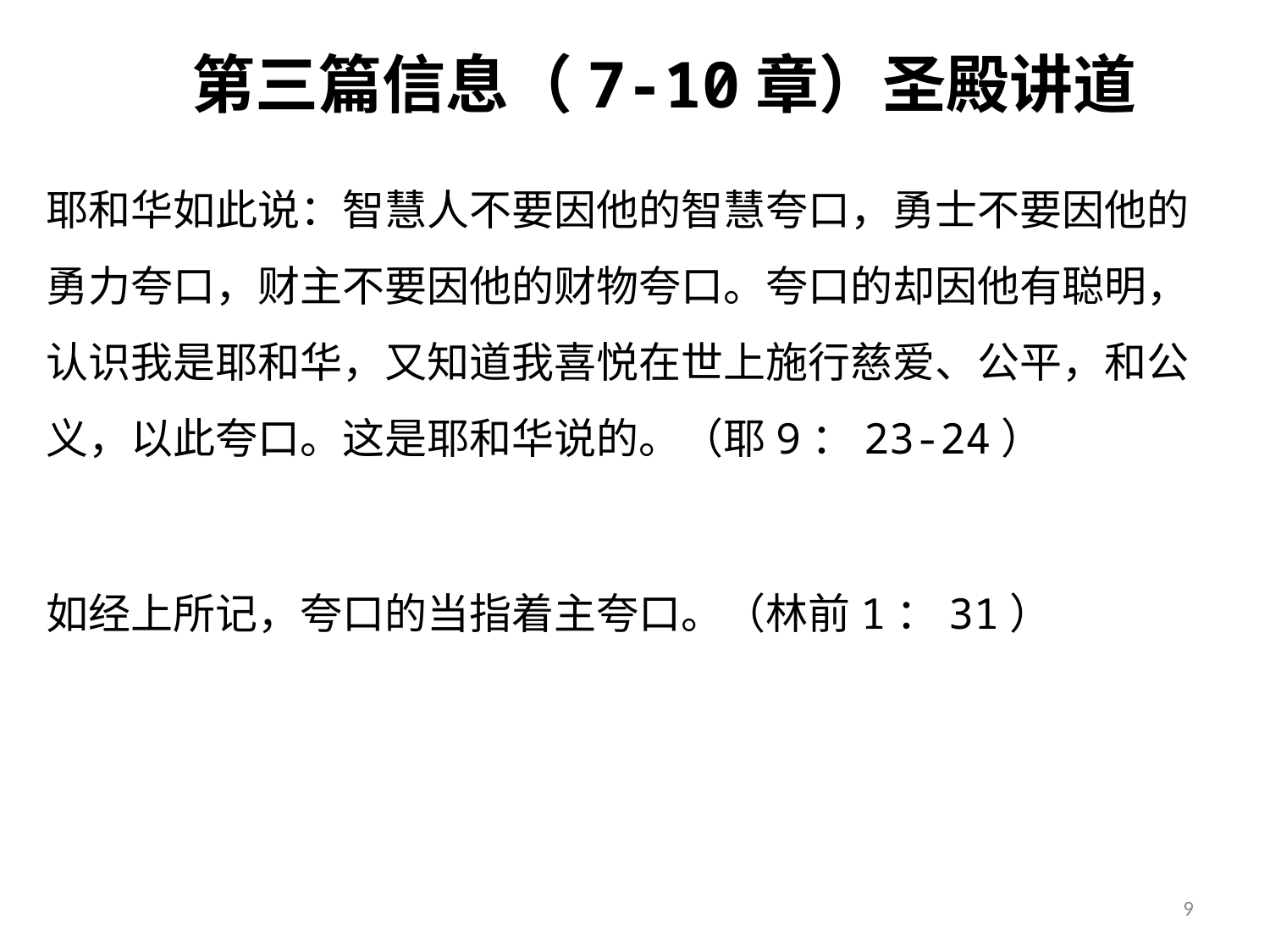

# 第三篇信息（7-10章）圣殿讲道
耶和华如此说：智慧人不要因他的智慧夸口，勇士不要因他的勇力夸口，财主不要因他的财物夸口。夸口的却因他有聪明，认识我是耶和华，又知道我喜悦在世上施行慈爱、公平，和公义，以此夸口。这是耶和华说的。（耶9：23-24）

如经上所记，夸口的当指着主夸口。（林前1：31）
9